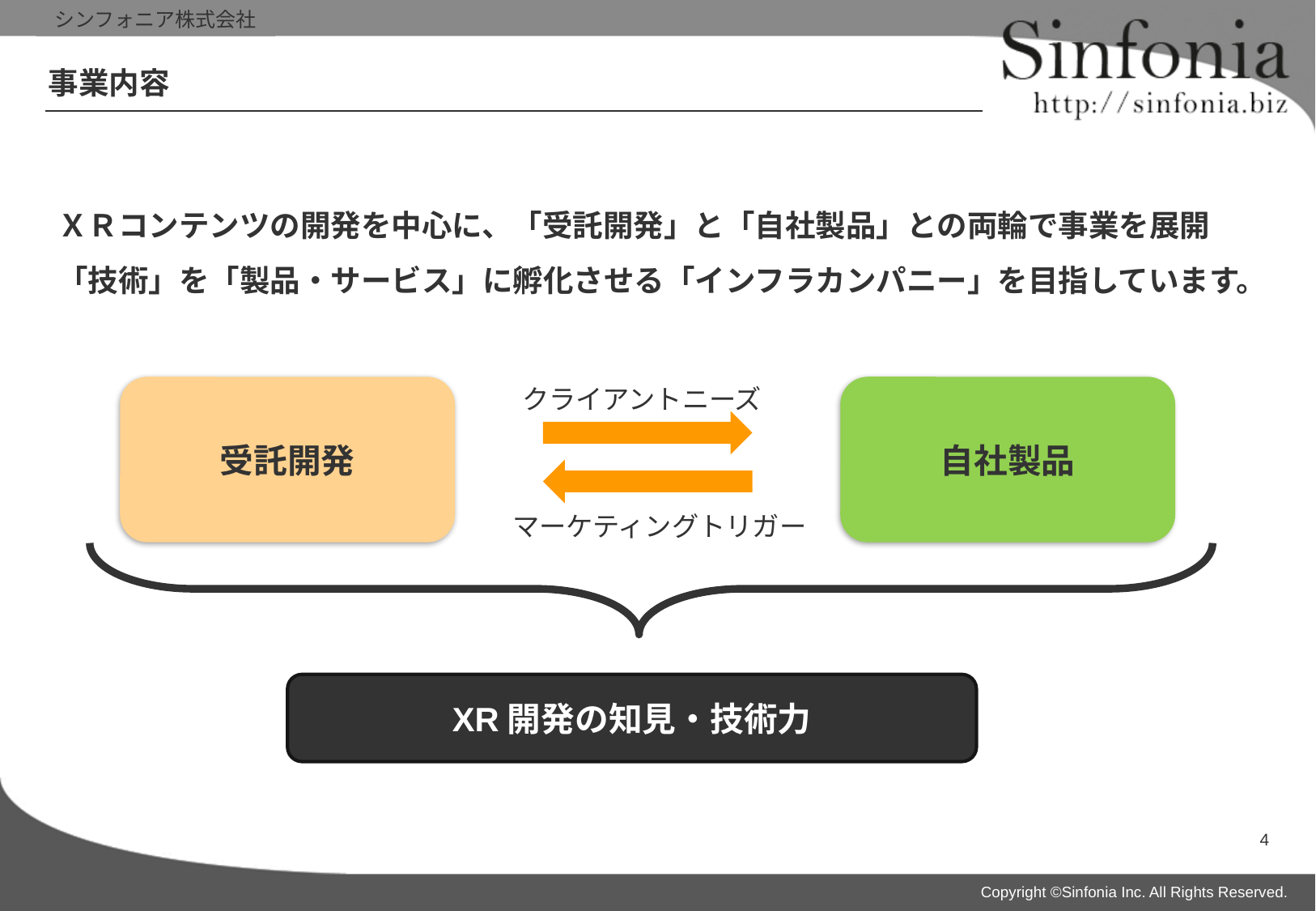

# 事業内容
ＸＲコンテンツの開発を中心に、「受託開発」と「自社製品」との両輪で事業を展開
「技術」を「製品・サービス」に孵化させる「インフラカンパニー」を目指しています。
クライアントニーズ
受託開発
自社製品

マーケティングトリガー
XR開発の知見・技術力
4